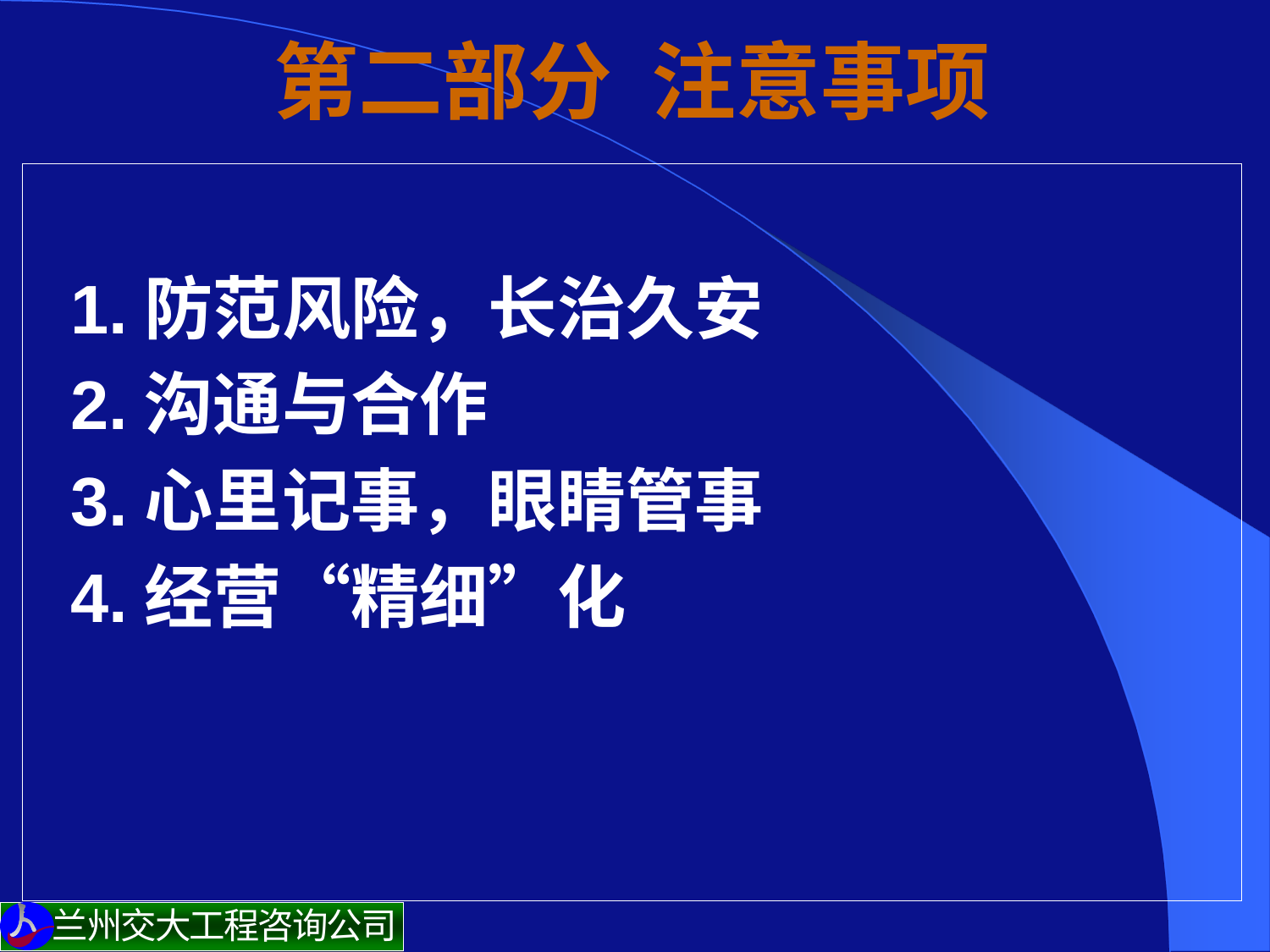

# 第二部分  注意事项

  1.防范风险，长治久安
  2.沟通与合作
  3.心里记事，眼睛管事
  4.经营“精细”化